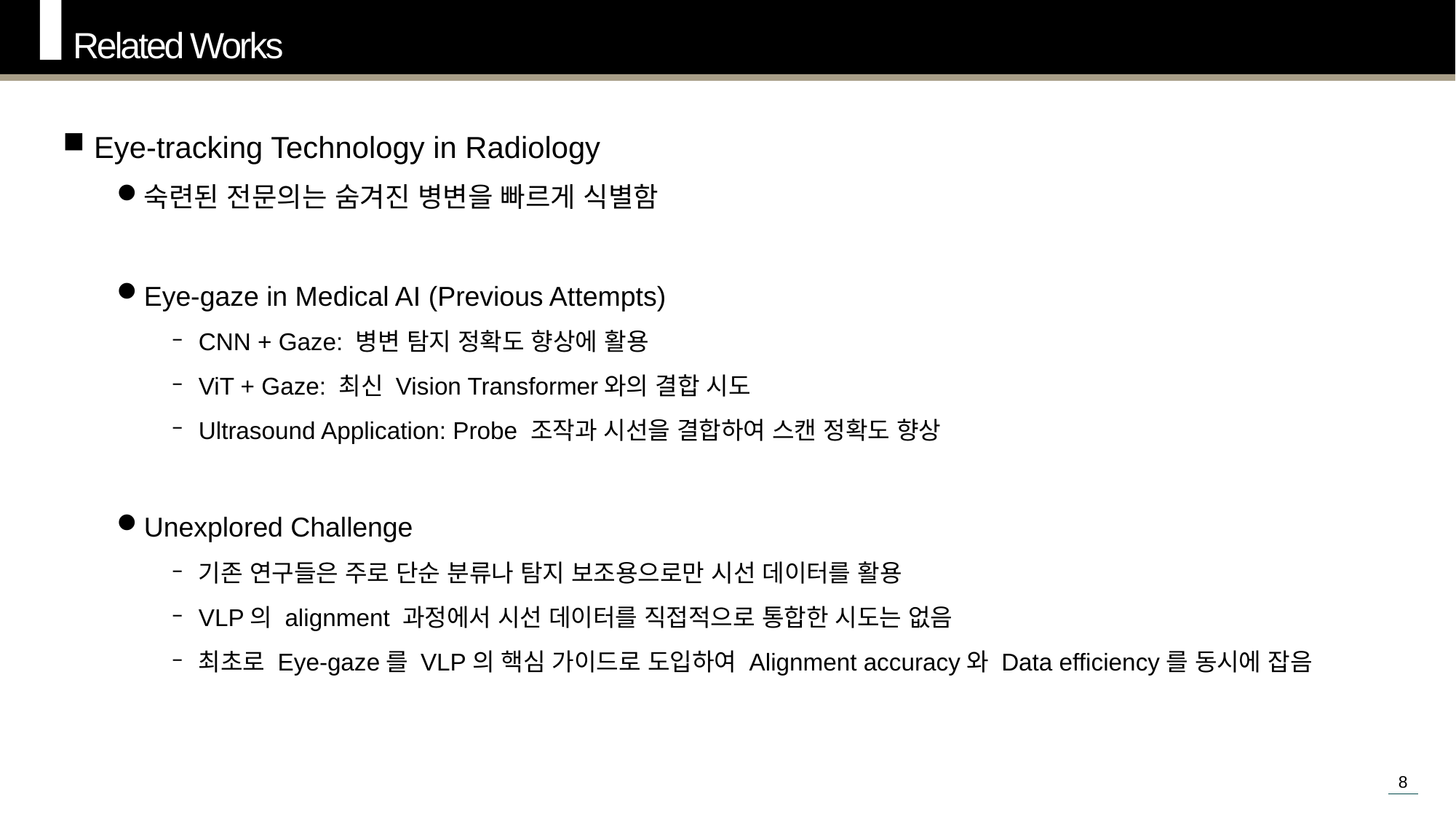

Related Works
Eye-tracking Technology in Radiology
숙련된 전문의는 숨겨진 병변을 빠르게 식별함

Eye-gaze in Medical AI (Previous Attempts)
CNN + Gaze: 병변 탐지 정확도 향상에 활용
ViT + Gaze: 최신 Vision Transformer와의 결합 시도
Ultrasound Application: Probe 조작과 시선을 결합하여 스캔 정확도 향상

Unexplored Challenge
기존 연구들은 주로 단순 분류나 탐지 보조용으로만 시선 데이터를 활용
VLP의 alignment 과정에서 시선 데이터를 직접적으로 통합한 시도는 없음
최초로 Eye-gaze를 VLP의 핵심 가이드로 도입하여 Alignment accuracy와 Data efficiency를 동시에 잡음